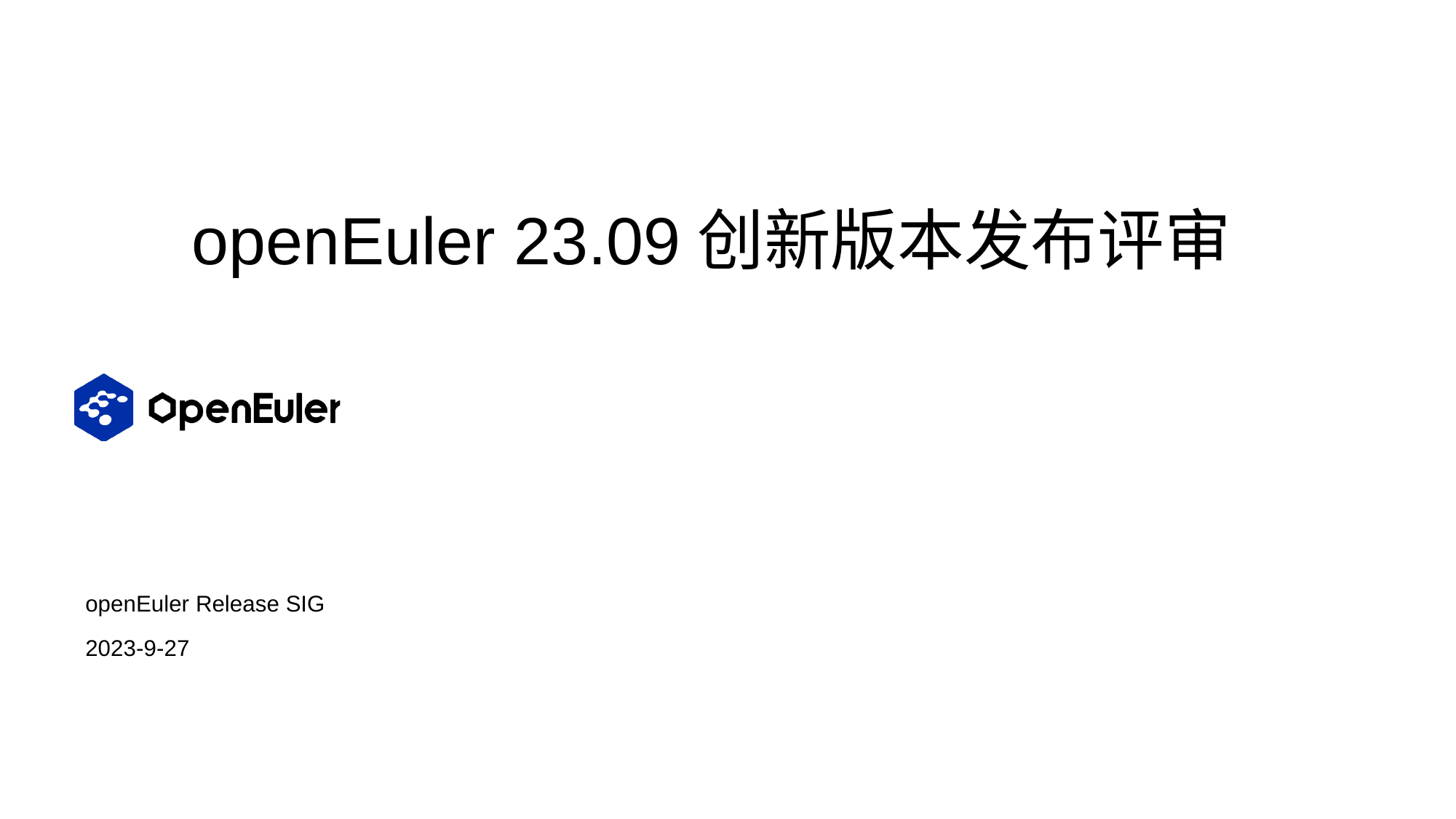

# openEuler 23.09创新版本发布评审
openEuler Release SIG
2023-9-27